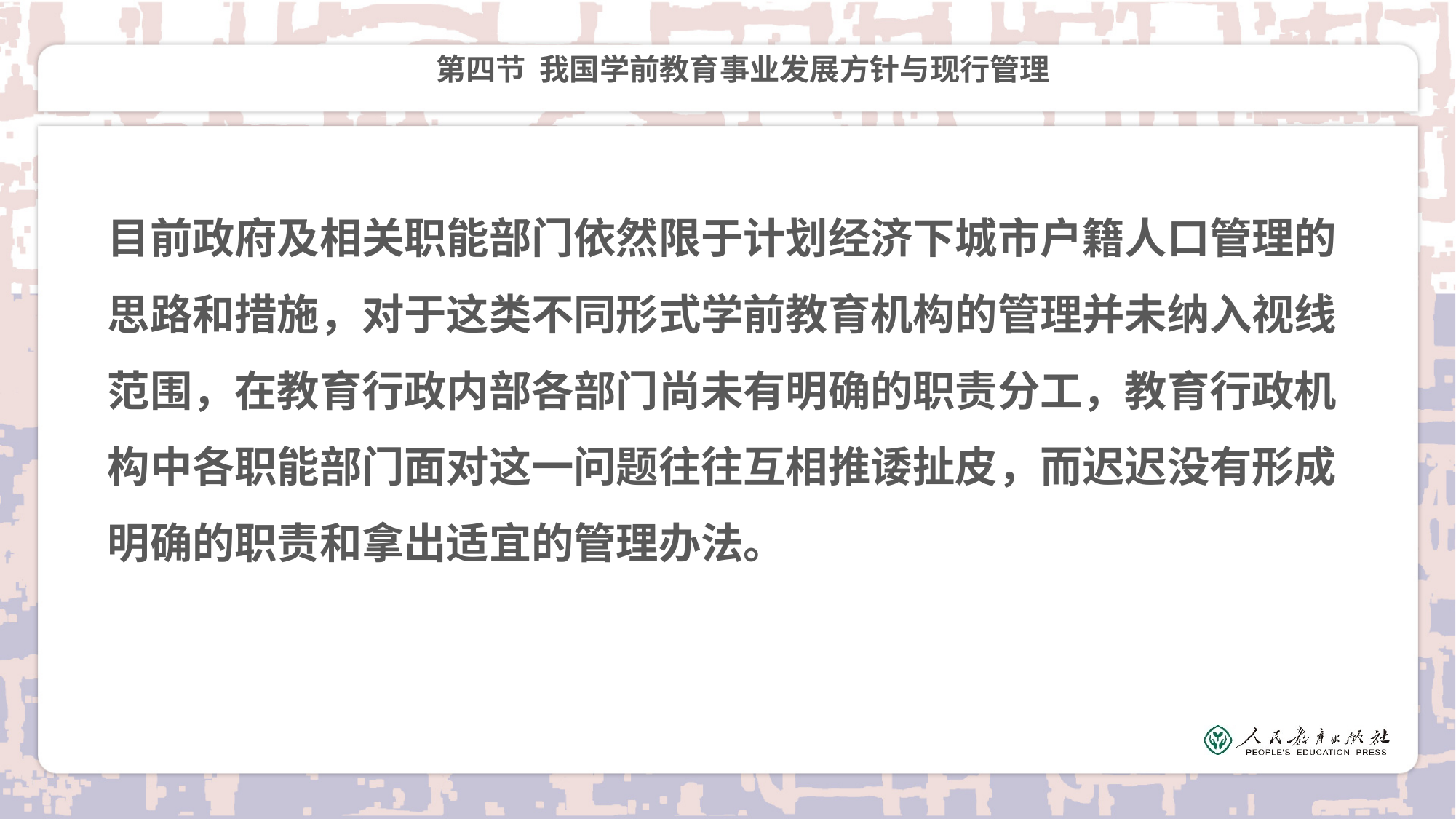

# 第四节  我国学前教育事业发展方针与现行管理
目前政府及相关职能部门依然限于计划经济下城市户籍人口管理的思路和措施，对于这类不同形式学前教育机构的管理并未纳入视线范围，在教育行政内部各部门尚未有明确的职责分工，教育行政机构中各职能部门面对这一问题往往互相推诿扯皮，而迟迟没有形成明确的职责和拿出适宜的管理办法。